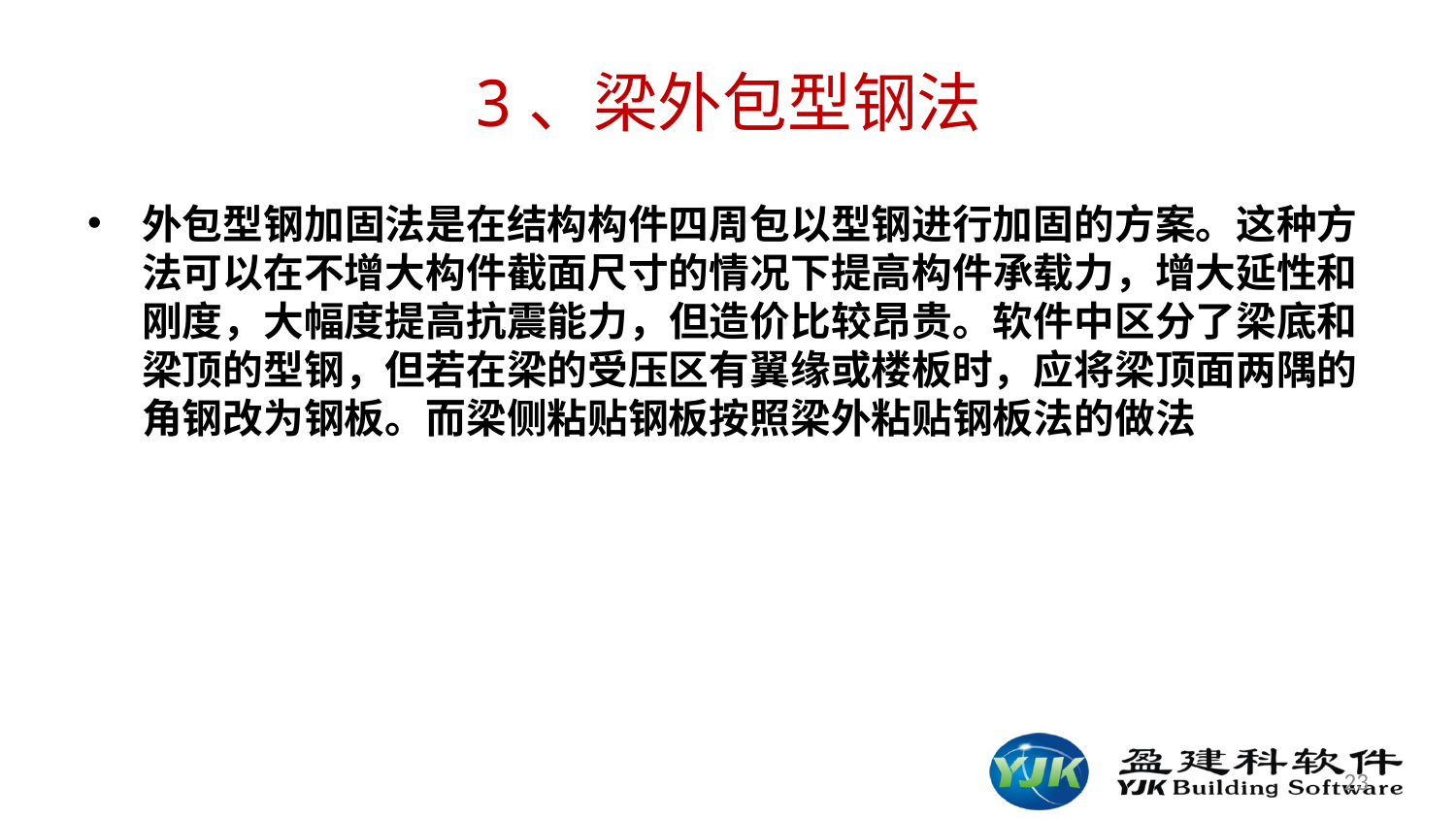

# 3、梁外包型钢法
外包型钢加固法是在结构构件四周包以型钢进行加固的方案。这种方法可以在不增大构件截面尺寸的情况下提高构件承载力，增大延性和刚度，大幅度提高抗震能力，但造价比较昂贵。软件中区分了梁底和梁顶的型钢，但若在梁的受压区有翼缘或楼板时，应将梁顶面两隅的角钢改为钢板。而梁侧粘贴钢板按照梁外粘贴钢板法的做法
23